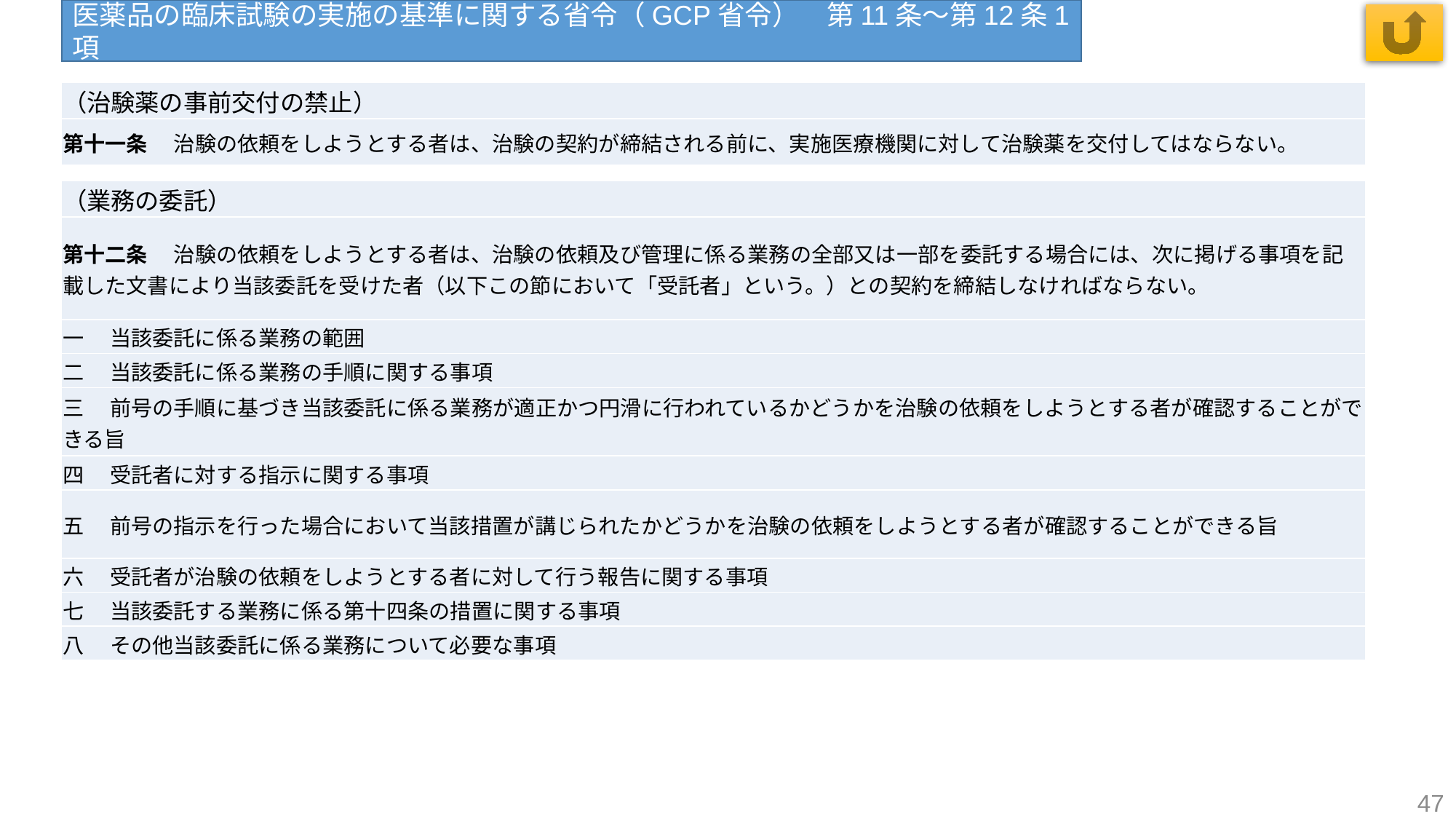

医薬品の臨床試験の実施の基準に関する省令（GCP省令）　第11条～第12条1項

| （治験薬の事前交付の禁止） |
| --- |
| 第十一条 　治験の依頼をしようとする者は、治験の契約が締結される前に、実施医療機関に対して治験薬を交付してはならない。 |
| （業務の委託） |
| --- |
| 第十二条 　治験の依頼をしようとする者は、治験の依頼及び管理に係る業務の全部又は一部を委託する場合には、次に掲げる事項を記載した文書により当該委託を受けた者（以下この節において「受託者」という。）との契約を締結しなければならない。 |
| 一 　当該委託に係る業務の範囲 |
| 二 　当該委託に係る業務の手順に関する事項 |
| 三 　前号の手順に基づき当該委託に係る業務が適正かつ円滑に行われているかどうかを治験の依頼をしようとする者が確認することができる旨 |
| 四 　受託者に対する指示に関する事項 |
| 五 　前号の指示を行った場合において当該措置が講じられたかどうかを治験の依頼をしようとする者が確認することができる旨 |
| 六 　受託者が治験の依頼をしようとする者に対して行う報告に関する事項 |
| 七 　当該委託する業務に係る第十四条の措置に関する事項 |
| 八 　その他当該委託に係る業務について必要な事項 |